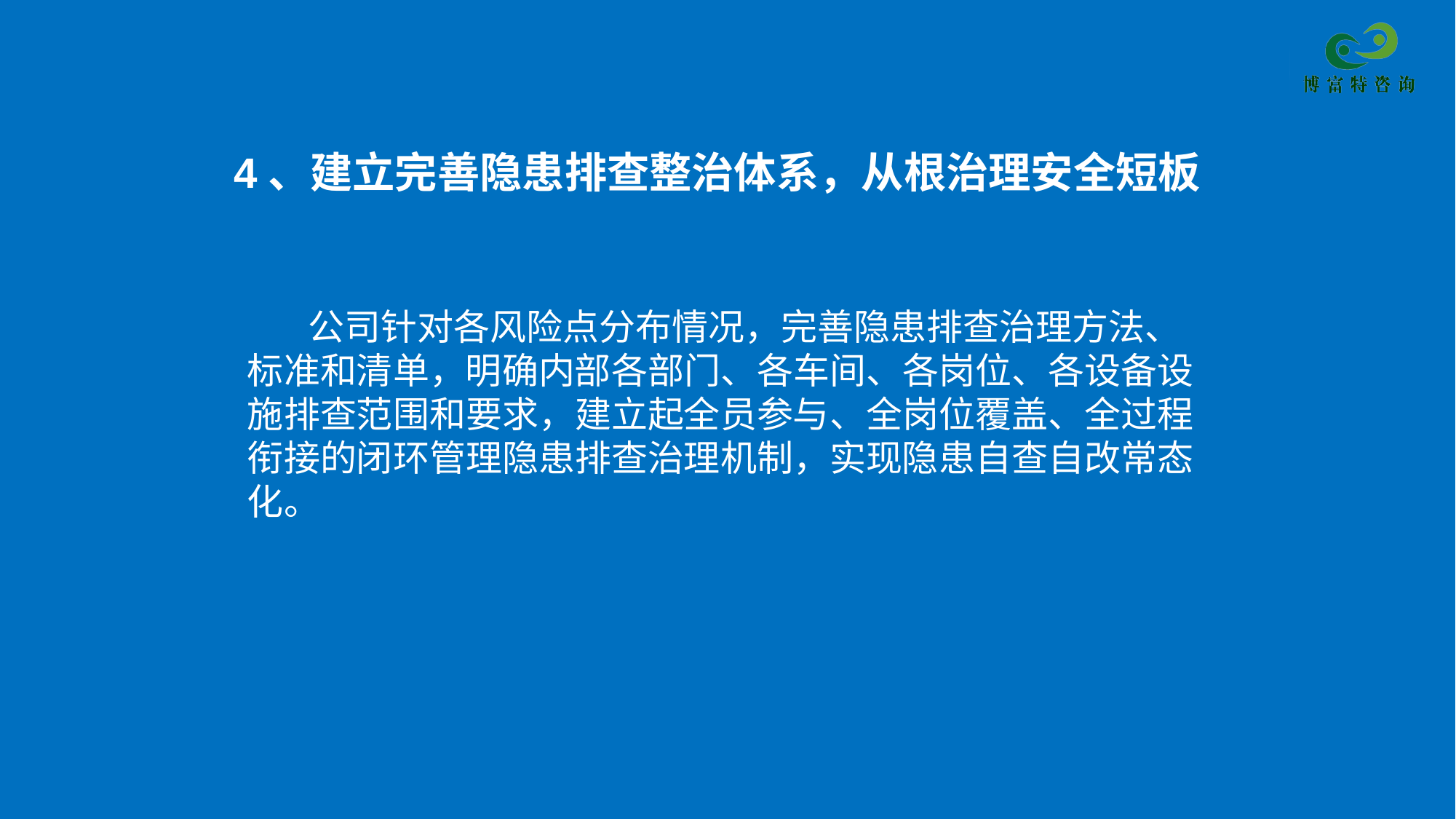

# 4、建立完善隐患排查整治体系，从根治理安全短板
主   公司针对各风险点分布情况，完善隐患排查治理方法、标准和清单，明确内部各部门、各车间、各岗位、各设备设施排查范围和要求，建立起全员参与、全岗位覆盖、全过程衔接的闭环管理隐患排查治理机制，实现隐患自查自改常态化。

25